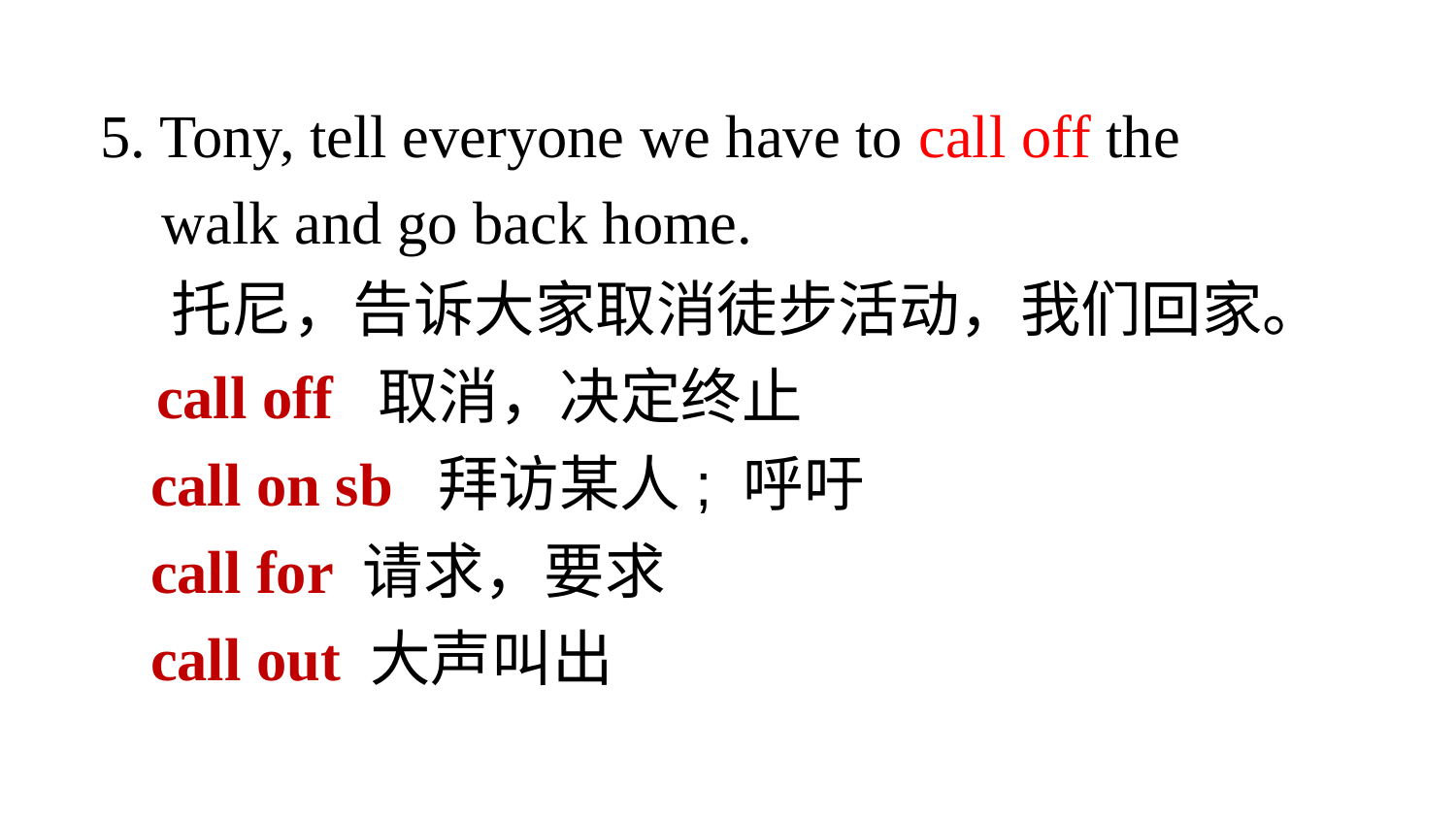

5. Tony, tell everyone we have to call off the
    walk and go back home.
        托尼，告诉大家取消徒步活动，我们回家。
       call off  取消，决定终止
   call on sb  拜访某人; 呼吁
   call for 请求，要求
   call out 大声叫出